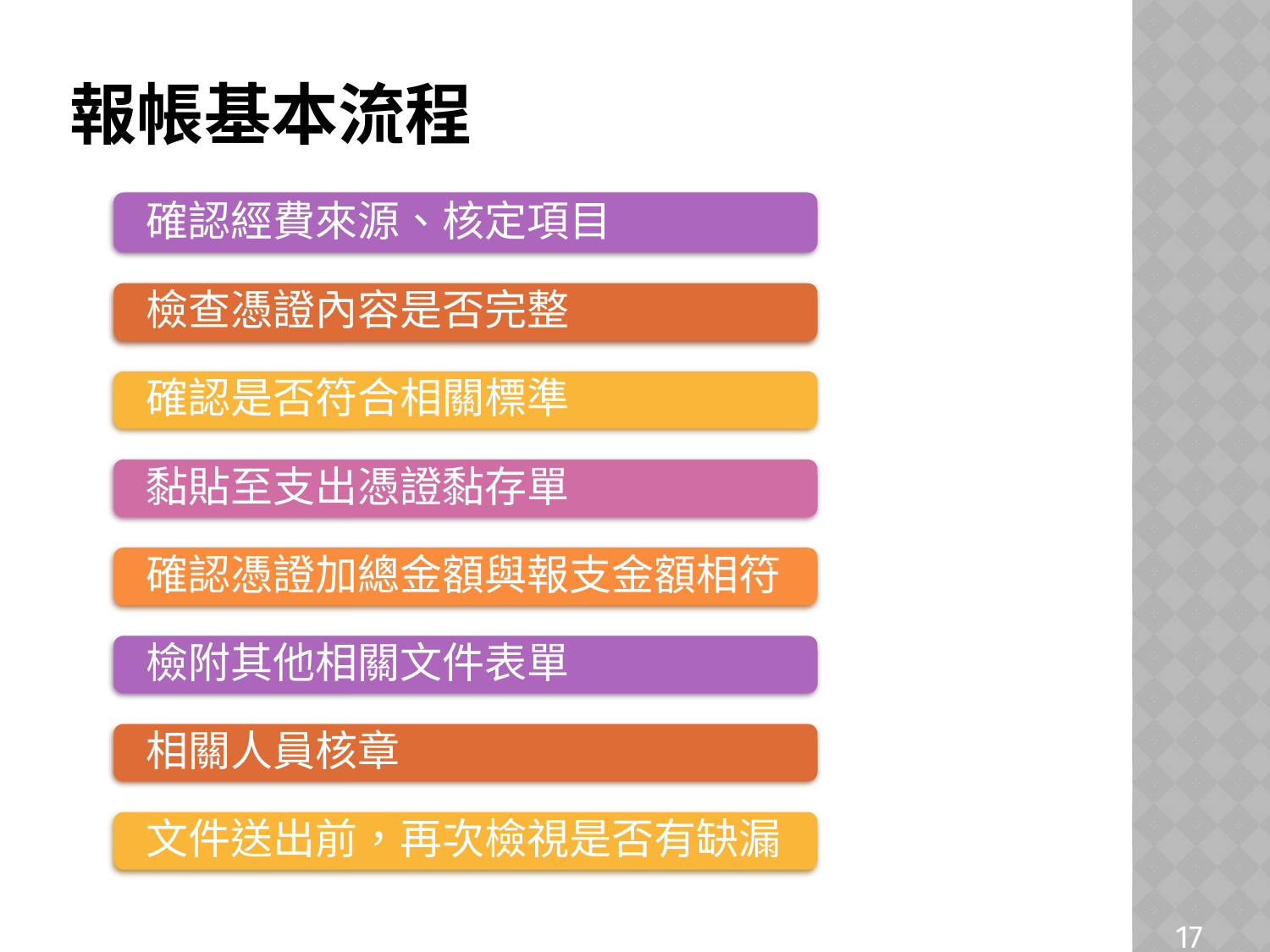

# 報帳基本流程
確認經費來源、核定項目
檢查憑證內容是否完整
確認是否符合相關標準
黏貼至支出憑證黏存單
確認憑證加總金額與報支金額相符
檢附其他相關文件表單
相關人員核章
文件送出前，再次檢視是否有缺漏
17